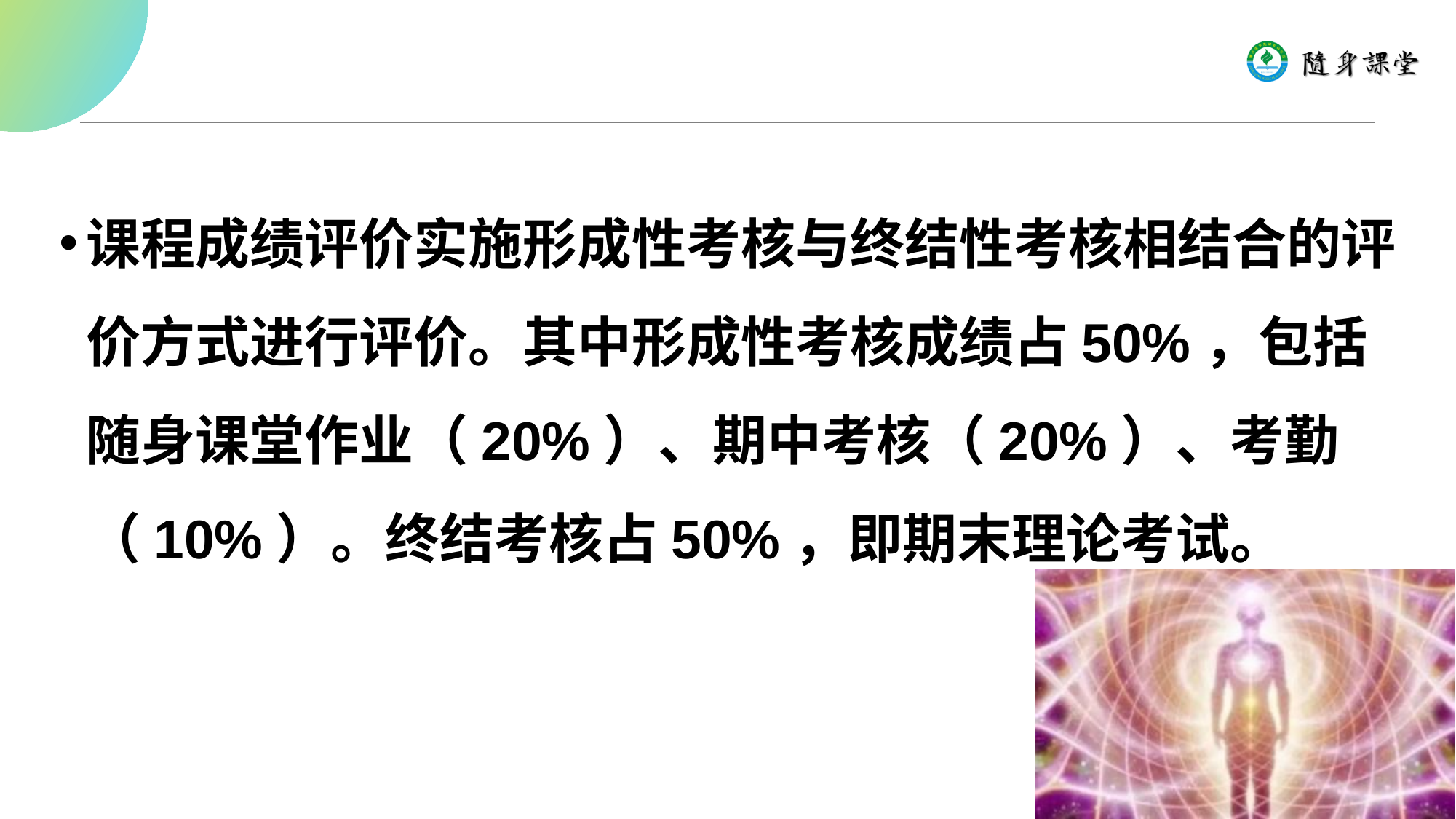

# 课程成绩评价实施形成性考核与终结性考核相结合的评价方式进行评价。其中形成性考核成绩占50%，包括随身课堂作业（20%）、期中考核（20%）、考勤（10%）。终结考核占50%，即期末理论考试。

6